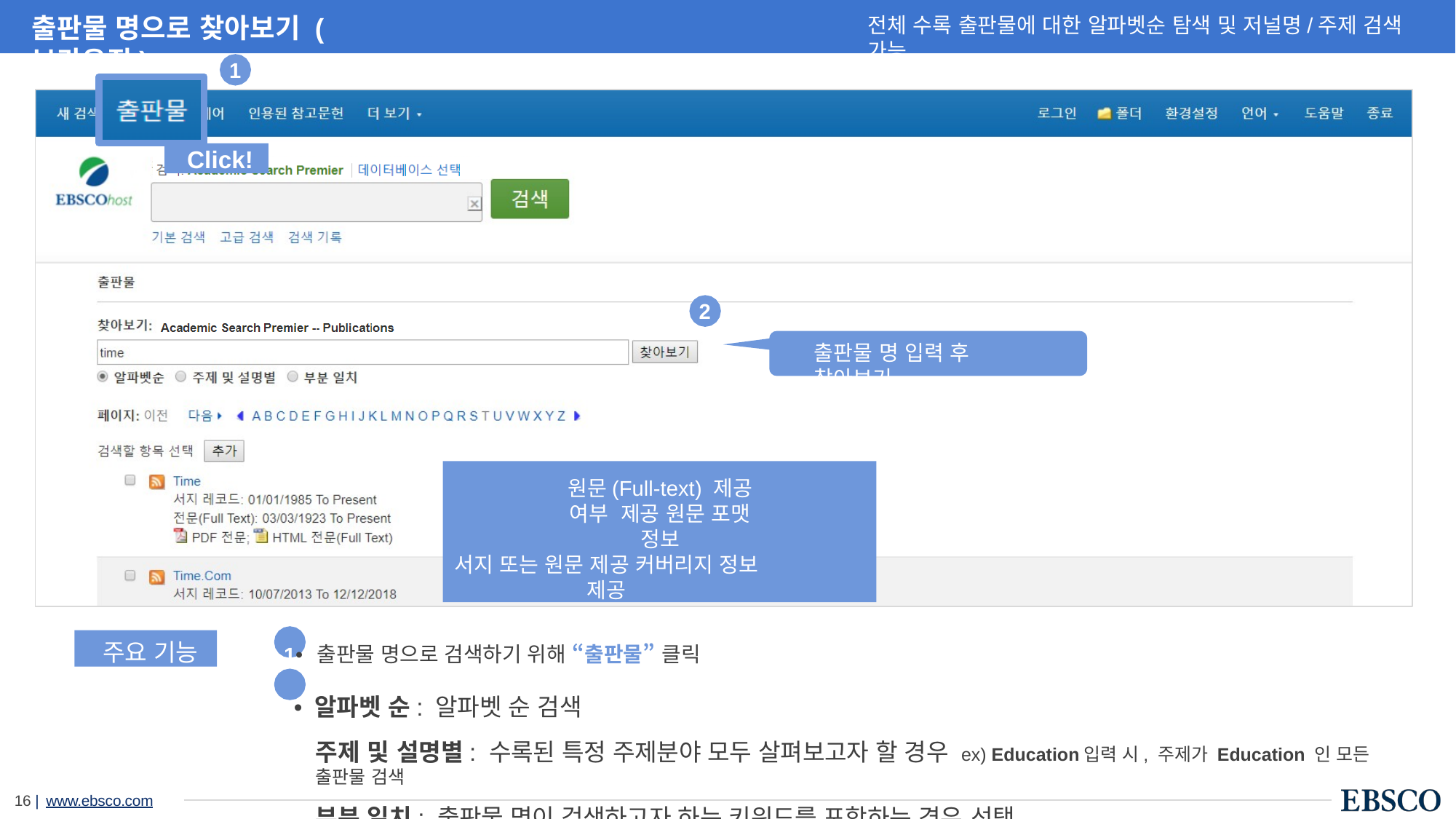

# 출판물 명으로 찾아보기 (브라우징)
전체 수록 출판물에 대한 알파벳순 탐색 및 저널명/주제 검색 가능.

1

Click!

2
출판물 명 입력 후 찾아보기

원문(Full-text) 제공 여부  제공 원문 포맷 정보
서지 또는 원문 제공 커버리지 정보 제공
1• 출판물 명으로 검색하기 위해 “출판물” 클릭
2• 알파벳 순: 알파벳 순 검색
주제 및 설명별: 수록된 특정 주제분야 모두 살펴보고자 할 경우 ex) Education입력 시, 주제가 Education 인 모든 출판물 검색
부분 일치: 출판물 명이 검색하고자 하는 키워드를 포함하는 경우 선택

주요 기능

16 | www.ebsco.com